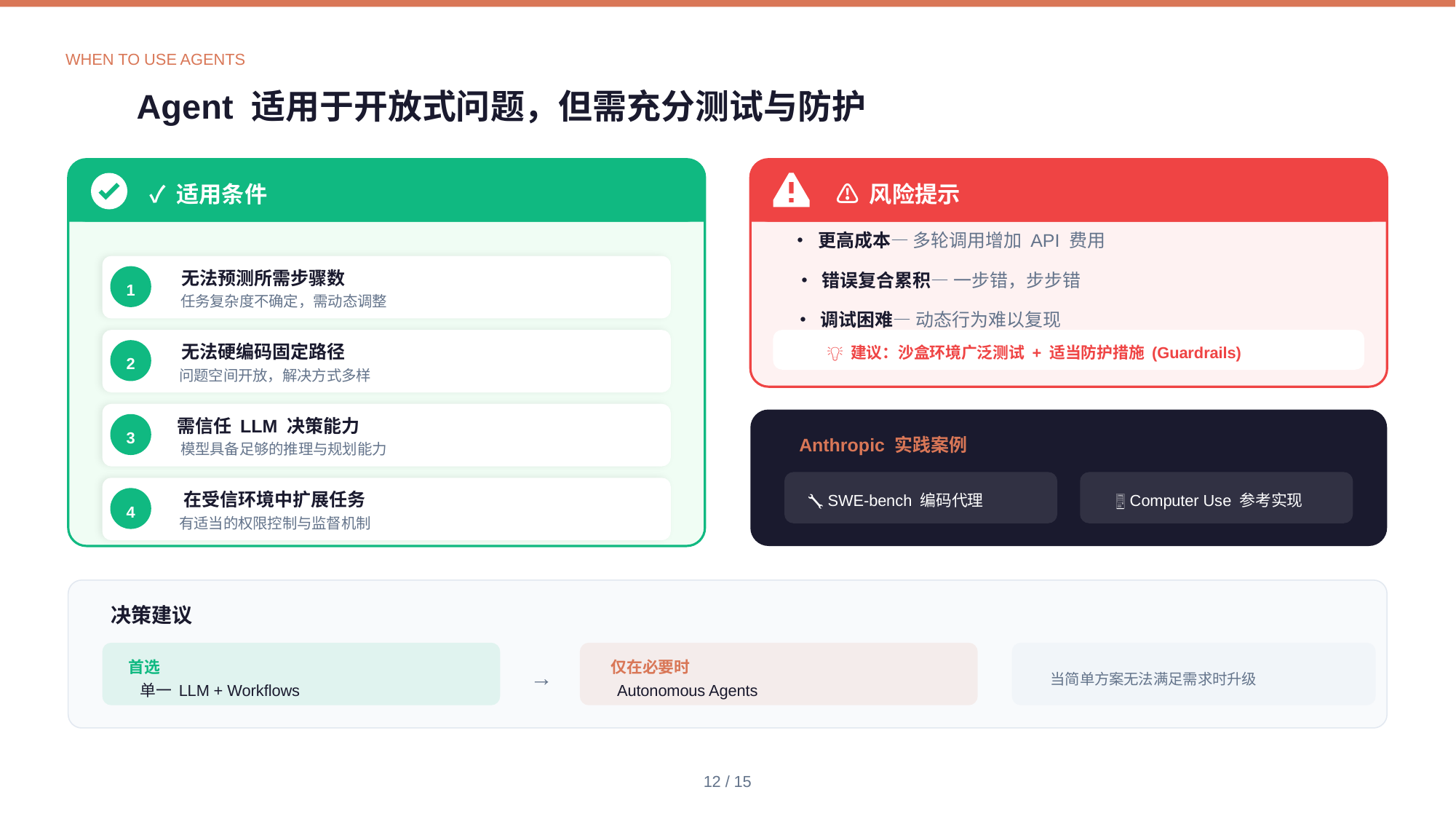

WHEN TO USE AGENTS
Agent 适用于开放式问题，但需充分测试与防护

✓ 适用条件

无法预测所需步骤数
1
任务复杂度不确定，需动态调整

无法硬编码固定路径
2
问题空间开放，解决方式多样

需信任 LLM 决策能力
3
模型具备足够的推理与规划能力

在受信环境中扩展任务
4
有适当的权限控制与监督机制

⚠️ 风险提示

• 更高成本— 多轮调用增加 API 费用
• 错误复合累积— 一步错，步步错
• 调试困难— 动态行为难以复现

💡 建议：沙盒环境广泛测试 + 适当防护措施 (Guardrails)

Anthropic 实践案例

🔧 SWE-bench 编码代理
🖥️ Computer Use 参考实现

决策建议

首选
仅在必要时
→
当简单方案无法满足需求时升级
单一 LLM + Workflows
Autonomous Agents
12 / 15